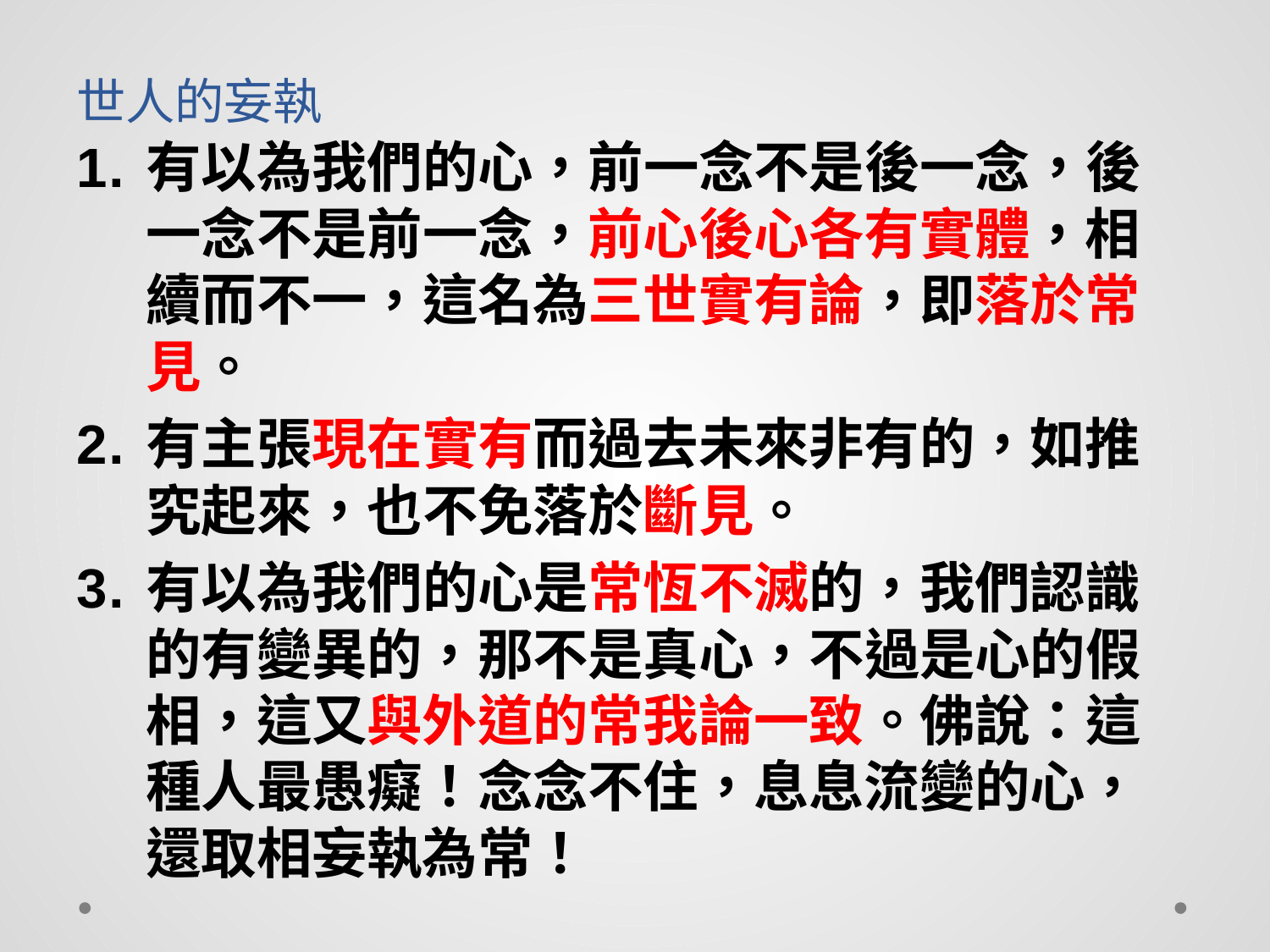

# 世人的妄執
有以為我們的心，前一念不是後一念，後一念不是前一念，前心後心各有實體，相續而不一，這名為三世實有論，即落於常見。
有主張現在實有而過去未來非有的，如推究起來，也不免落於斷見。
有以為我們的心是常恆不滅的，我們認識的有變異的，那不是真心，不過是心的假相，這又與外道的常我論一致。佛說：這種人最愚癡！念念不住，息息流變的心，還取相妄執為常！